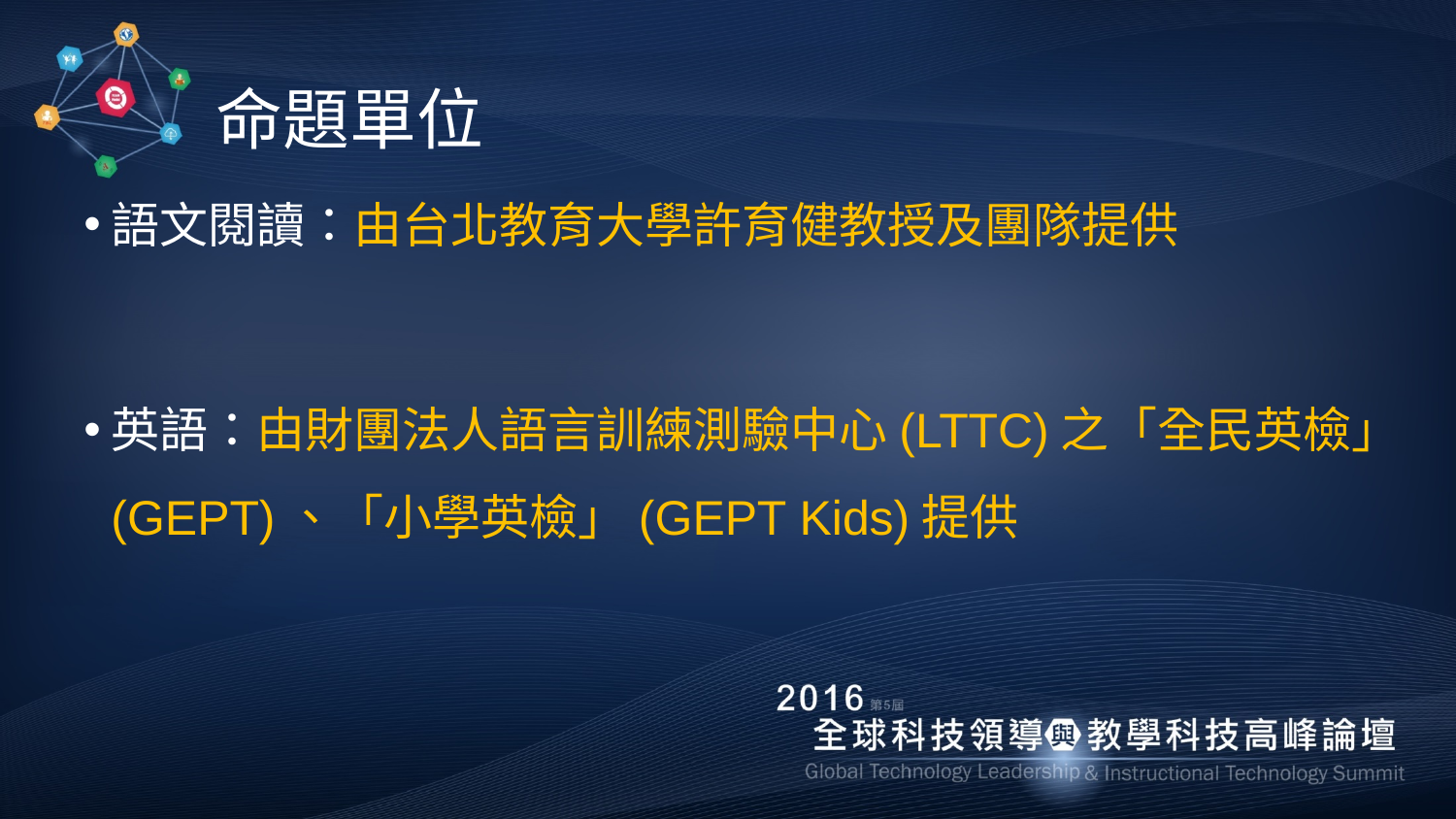

# 命題單位
語文閱讀：由台北教育大學許育健教授及團隊提供

英語：由財團法人語言訓練測驗中心(LTTC)之「全民英檢」(GEPT)、「小學英檢」(GEPT Kids)提供